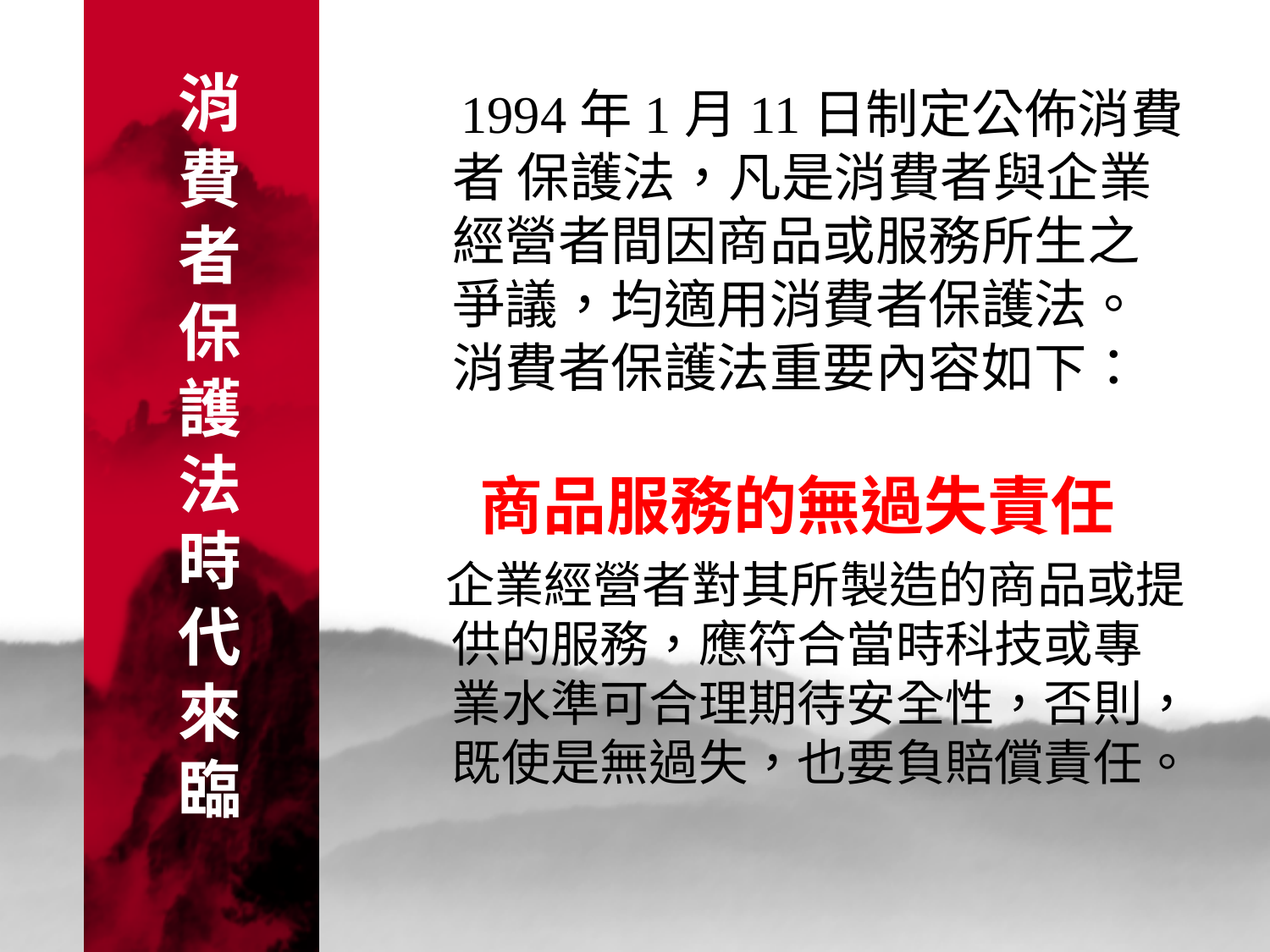

# 消 費 者 保 護 法 時 代 來 臨

       1994年1月11日制定公佈消費者 保護法，凡是消費者與企業經營者間因商品或服務所生之爭議，均適用消費者保護法。消費者保護法重要內容如下：
  商品服務的無過失責任

      企業經營者對其所製造的商品或提供的服務，應符合當時科技或專業水準可合理期待安全性，否則，既使是無過失，也要負賠償責任。